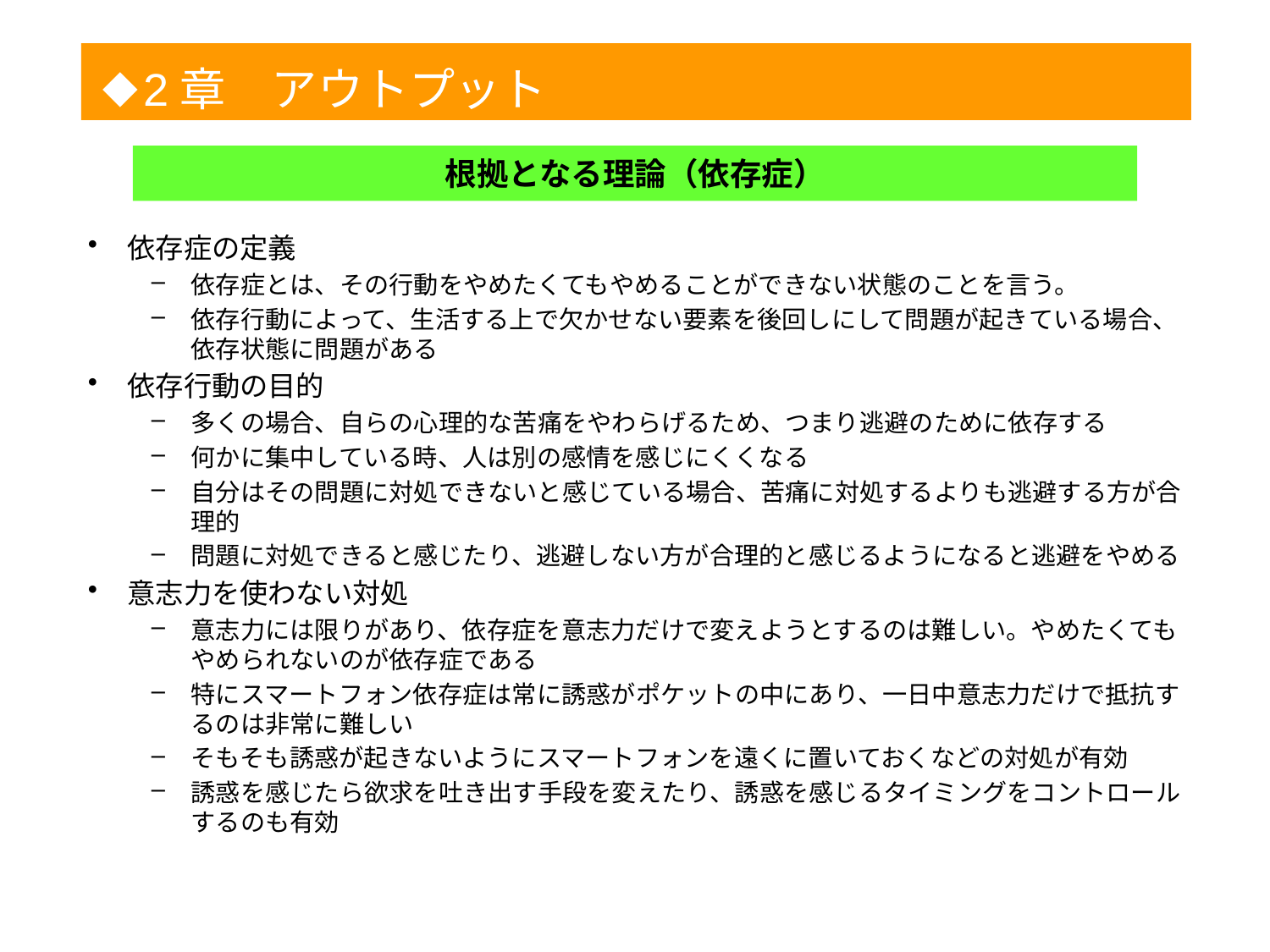

◆
2章　アウトプット
1

根拠となる理論（依存症）
依存症の定義
依存症とは、その行動をやめたくてもやめることができない状態のことを言う。
依存行動によって、生活する上で欠かせない要素を後回しにして問題が起きている場合、依存状態に問題がある
依存行動の目的
多くの場合、自らの心理的な苦痛をやわらげるため、つまり逃避のために依存する
何かに集中している時、人は別の感情を感じにくくなる
自分はその問題に対処できないと感じている場合、苦痛に対処するよりも逃避する方が合理的
問題に対処できると感じたり、逃避しない方が合理的と感じるようになると逃避をやめる
意志力を使わない対処
意志力には限りがあり、依存症を意志力だけで変えようとするのは難しい。やめたくてもやめられないのが依存症である
特にスマートフォン依存症は常に誘惑がポケットの中にあり、一日中意志力だけで抵抗するのは非常に難しい
そもそも誘惑が起きないようにスマートフォンを遠くに置いておくなどの対処が有効
誘惑を感じたら欲求を吐き出す手段を変えたり、誘惑を感じるタイミングをコントロールするのも有効